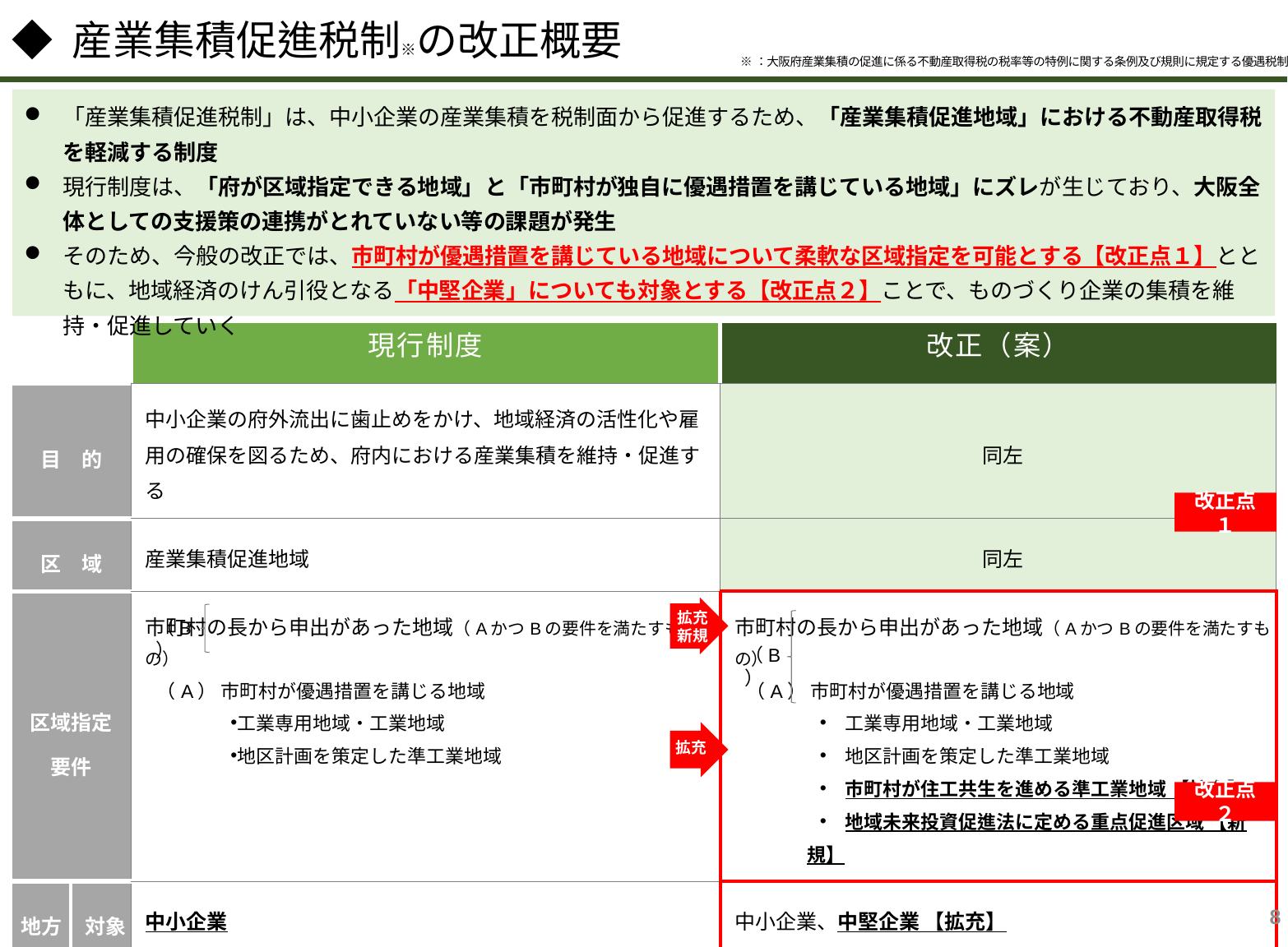

◆ 産業集積促進税制※の改正概要
※：大阪府産業集積の促進に係る不動産取得税の税率等の特例に関する条例及び規則に規定する優遇税制
「産業集積促進税制」は、中小企業の産業集積を税制面から促進するため、「産業集積促進地域」における不動産取得税を軽減する制度
現行制度は、「府が区域指定できる地域」と「市町村が独自に優遇措置を講じている地域」にズレが生じており、大阪全体としての支援策の連携がとれていない等の課題が発生
そのため、今般の改正では、市町村が優遇措置を講じている地域について柔軟な区域指定を可能とする【改正点１】とともに、地域経済のけん引役となる「中堅企業」についても対象とする【改正点２】ことで、ものづくり企業の集積を維持・促進していく
|  |  |  | 現行制度 | 改正（案） |
| --- | --- | --- | --- | --- |
| 目　的 |  |  | 中小企業の府外流出に歯止めをかけ、地域経済の活性化や雇用の確保を図るため、府内における産業集積を維持・促進する | 同左 |
| 区　域 |  |  | 産業集積促進地域 | 同左 |
| 区域指定 要件 |  |  | 市町村の長から申出があった地域（AかつBの要件を満たすもの） （A） 市町村が優遇措置を講じる地域 工業専用地域・工業地域 地区計画を策定した準工業地域 | 市町村の長から申出があった地域（AかつBの要件を満たすもの） （A） 市町村が優遇措置を講じる地域 　工業専用地域・工業地域 　地区計画を策定した準工業地域 　市町村が住工共生を進める準工業地域 【拡充】 　地域未来投資促進法に定める重点促進区域 【新規】 |
| 地方税の軽減 | 対象 | 対象 | 中小企業 | 中小企業、中堅企業 【拡充】 |
|  | 内容 | 内容 | 不動産取得税（工場、研究所、倉庫の家屋又はその敷地である土地） ➡ 対象不動産の１／２に相当する額を軽減（最大２億円） | 同左 |
| 期　　間 | 期　　間 | 期　　間 | 令和６年４月１日 ～ 令和11年３月31日（平成１３年創設） | 令和８年４月１日 ～ 令和11年３月31日 |
改正点１

拡充
新規

（B）

（B）

拡充
改正点２
8